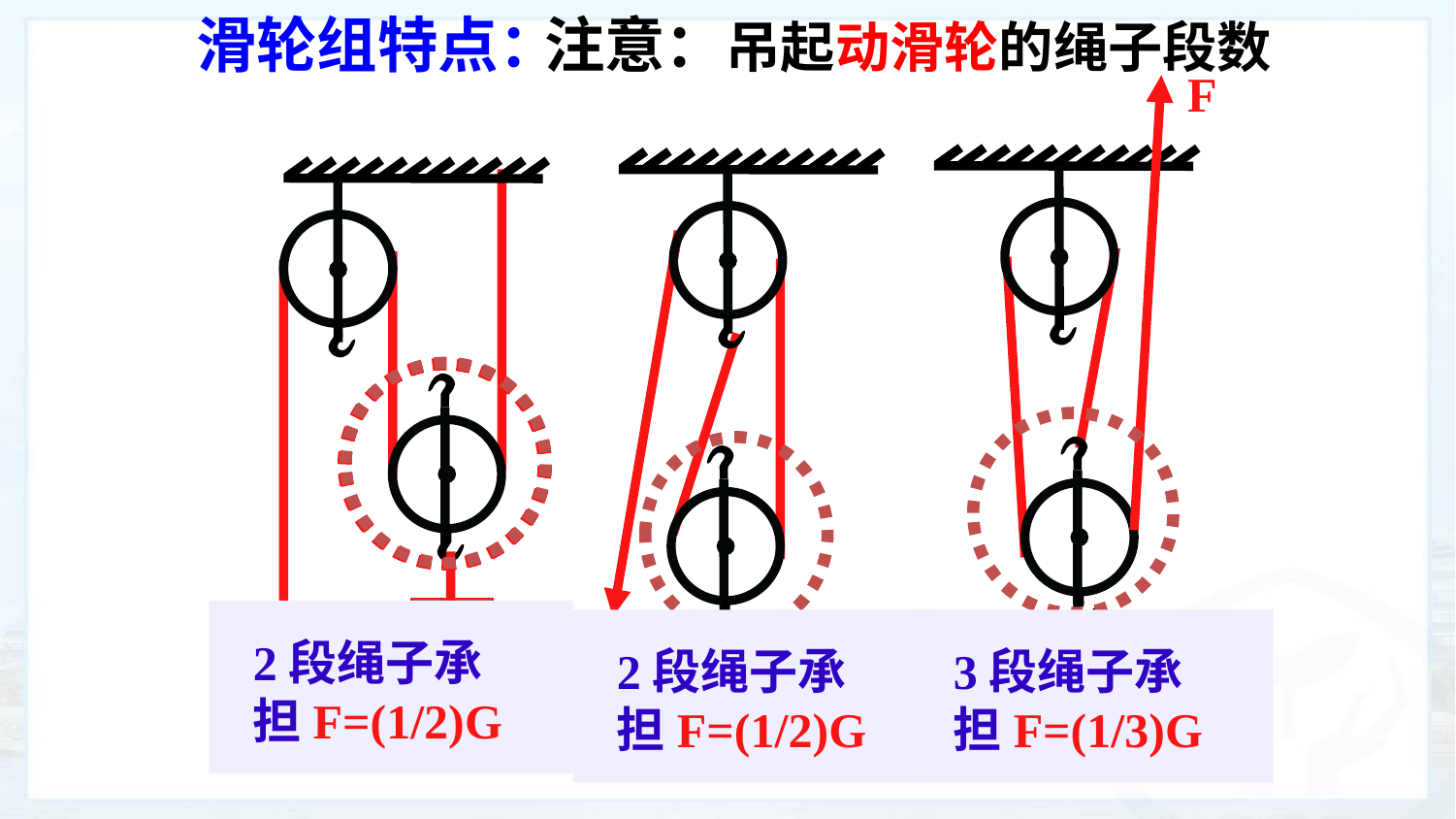

滑轮组特点：
注意：吊起动滑轮的绳子段数
F

G

F

G

G
F

2段绳子承担F=(1/2)G

2段绳子承担F=(1/2)G

3段绳子承担F=(1/3)G